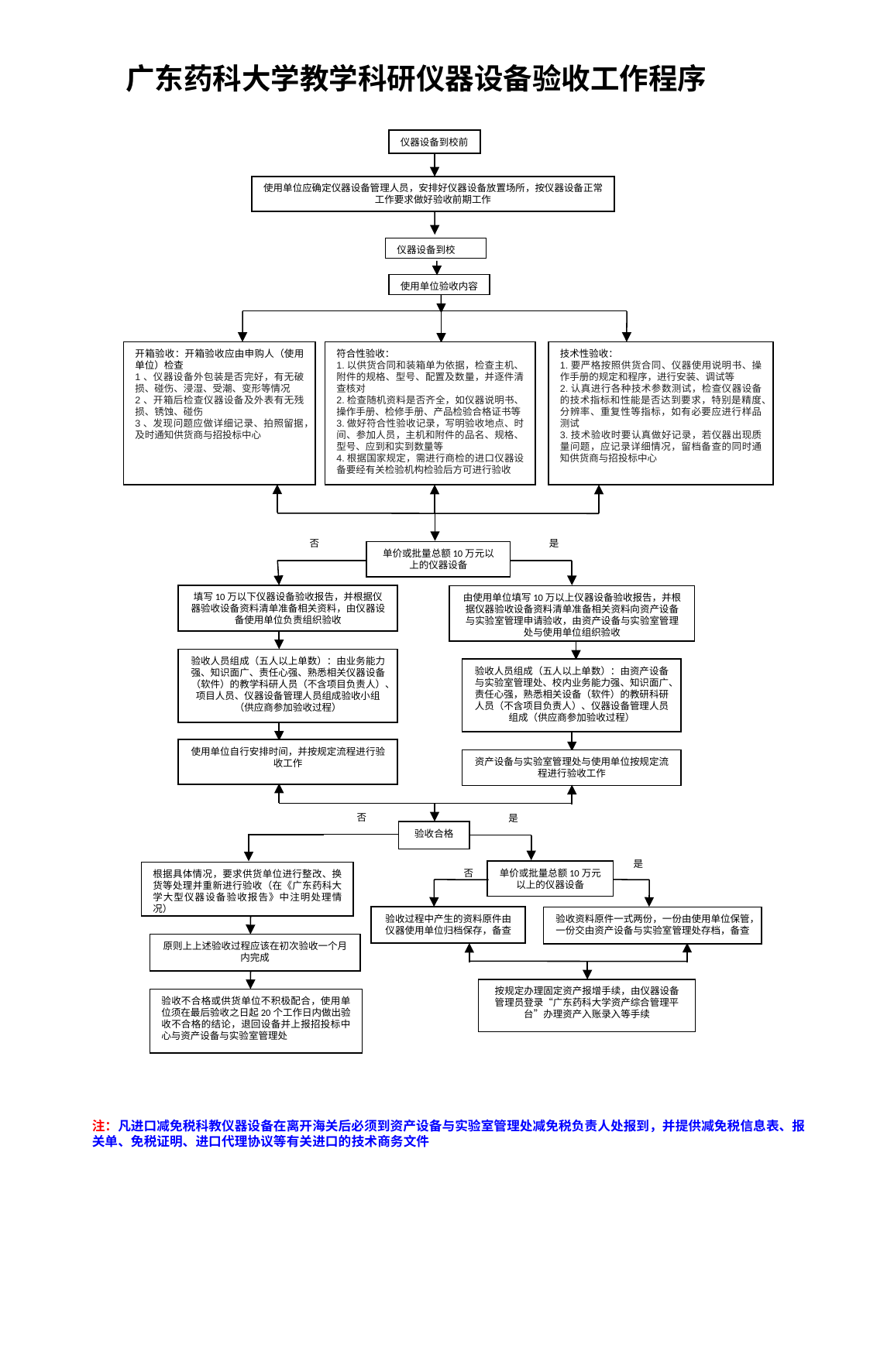

广东药科大学教学科研仪器设备验收工作程序
仪器设备到校前
使用单位应确定仪器设备管理人员，安排好仪器设备放置场所，按仪器设备正常工作要求做好验收前期工作
仪器设备到校
使用单位验收内容
开箱验收：开箱验收应由申购人（使用单位）检查
1、仪器设备外包装是否完好，有无破损、碰伤、浸湿、受潮、变形等情况
2、开箱后检查仪器设备及外表有无残损、锈蚀、碰伤
3、发现问题应做详细记录、拍照留据，及时通知供货商与招投标中心

符合性验收：
1.以供货合同和装箱单为依据，检查主机、附件的规格、型号、配置及数量，并逐件清查核对
2.检查随机资料是否齐全，如仪器说明书、操作手册、检修手册、产品检验合格证书等
3.做好符合性验收记录，写明验收地点、时间、参加人员，主机和附件的品名、规格、型号、应到和实到数量等
4.根据国家规定，需进行商检的进口仪器设备要经有关检验机构检验后方可进行验收
技术性验收：
1.要严格按照供货合同、仪器使用说明书、操作手册的规定和程序，进行安装、调试等
2.认真进行各种技术参数测试，检查仪器设备的技术指标和性能是否达到要求，特别是精度、分辨率、重复性等指标，如有必要应进行样品测试
3.技术验收时要认真做好记录，若仪器出现质量问题，应记录详细情况，留档备查的同时通知供货商与招投标中心
否
是
单价或批量总额10万元以上的仪器设备
填写10万以下仪器设备验收报告，并根据仪器验收设备资料清单准备相关资料，由仪器设备使用单位负责组织验收

由使用单位填写10万以上仪器设备验收报告，并根据仪器验收设备资料清单准备相关资料向资产设备与实验室管理申请验收，由资产设备与实验室管理处与使用单位组织验收

验收人员组成（五人以上单数）：由业务能力强、知识面广、责任心强、熟悉相关仪器设备（软件）的教学科研人员（不含项目负责人）、项目人员、仪器设备管理人员组成验收小组（供应商参加验收过程）
验收人员组成（五人以上单数）：由资产设备与实验室管理处、校内业务能力强、知识面广、责任心强，熟悉相关设备（软件）的教研科研人员（不含项目负责人）、仪器设备管理人员组成（供应商参加验收过程）
使用单位自行安排时间，并按规定流程进行验收工作
资产设备与实验室管理处与使用单位按规定流程进行验收工作
否
是
验收合格
是
单价或批量总额10万元以上的仪器设备
否
根据具体情况，要求供货单位进行整改、换货等处理并重新进行验收（在《广东药科大学大型仪器设备验收报告》中注明处理情况）
验收过程中产生的资料原件由仪器使用单位归档保存，备查
验收资料原件一式两份，一份由使用单位保管，一份交由资产设备与实验室管理处存档，备查

原则上上述验收过程应该在初次验收一个月内完成
按规定办理固定资产报增手续，由仪器设备管理员登录“广东药科大学资产综合管理平台”办理资产入账录入等手续

验收不合格或供货单位不积极配合，使用单位须在最后验收之日起20个工作日内做出验收不合格的结论，退回设备并上报招投标中心与资产设备与实验室管理处

注：凡进口减免税科教仪器设备在离开海关后必须到资产设备与实验室管理处减免税负责人处报到，并提供减免税信息表、报关单、免税证明、进口代理协议等有关进口的技术商务文件